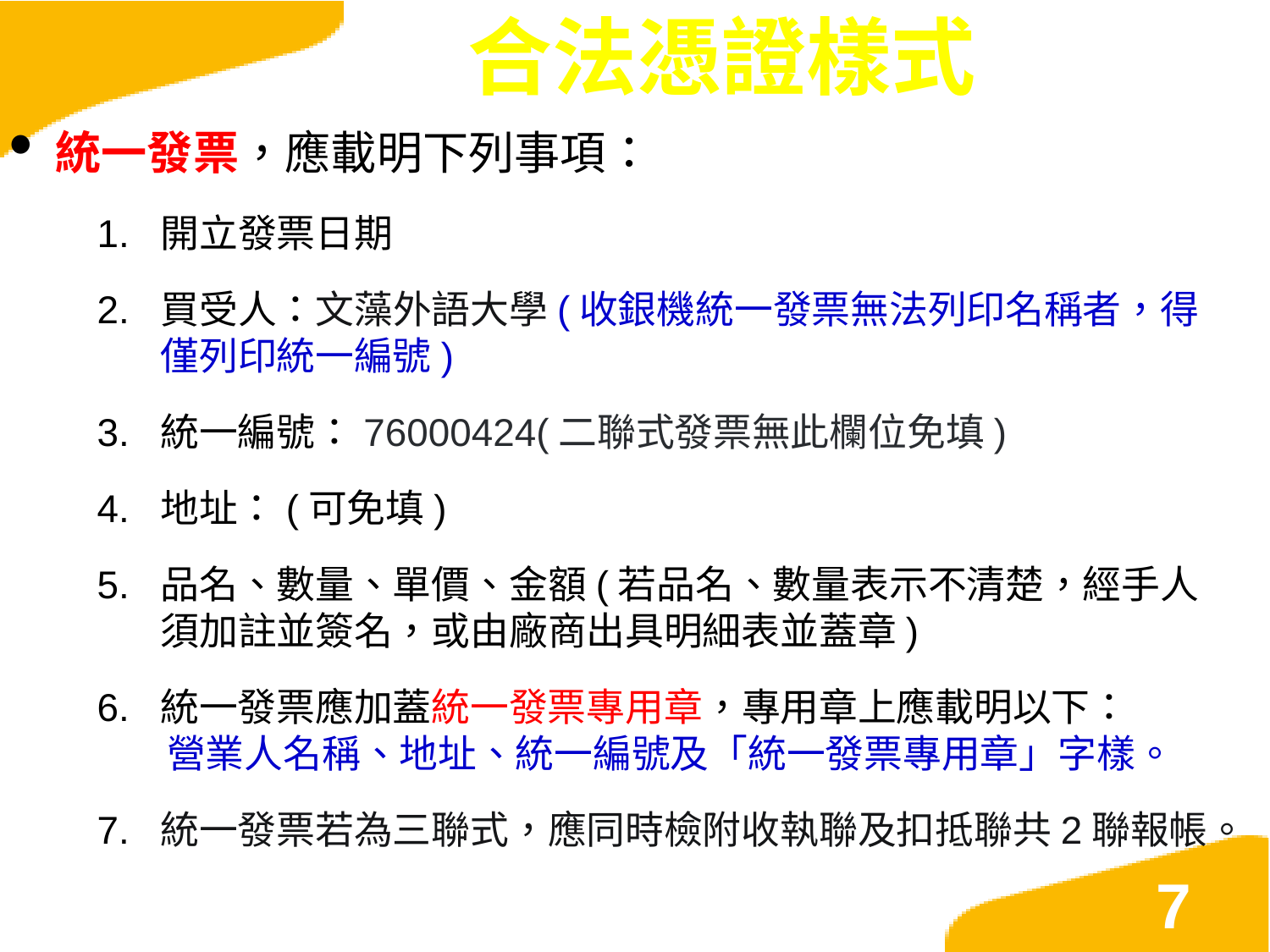

# 合法憑證樣式
統一發票，應載明下列事項：
開立發票日期
買受人：文藻外語大學(收銀機統一發票無法列印名稱者，得僅列印統一編號)
統一編號：76000424(二聯式發票無此欄位免填)
地址：(可免填)
品名、數量、單價、金額(若品名、數量表示不清楚，經手人須加註並簽名，或由廠商出具明細表並蓋章)
統一發票應加蓋統一發票專用章，專用章上應載明以下：
       營業人名稱、地址、統一編號及「統一發票專用章」字樣。
統一發票若為三聯式，應同時檢附收執聯及扣抵聯共2聯報帳。

7